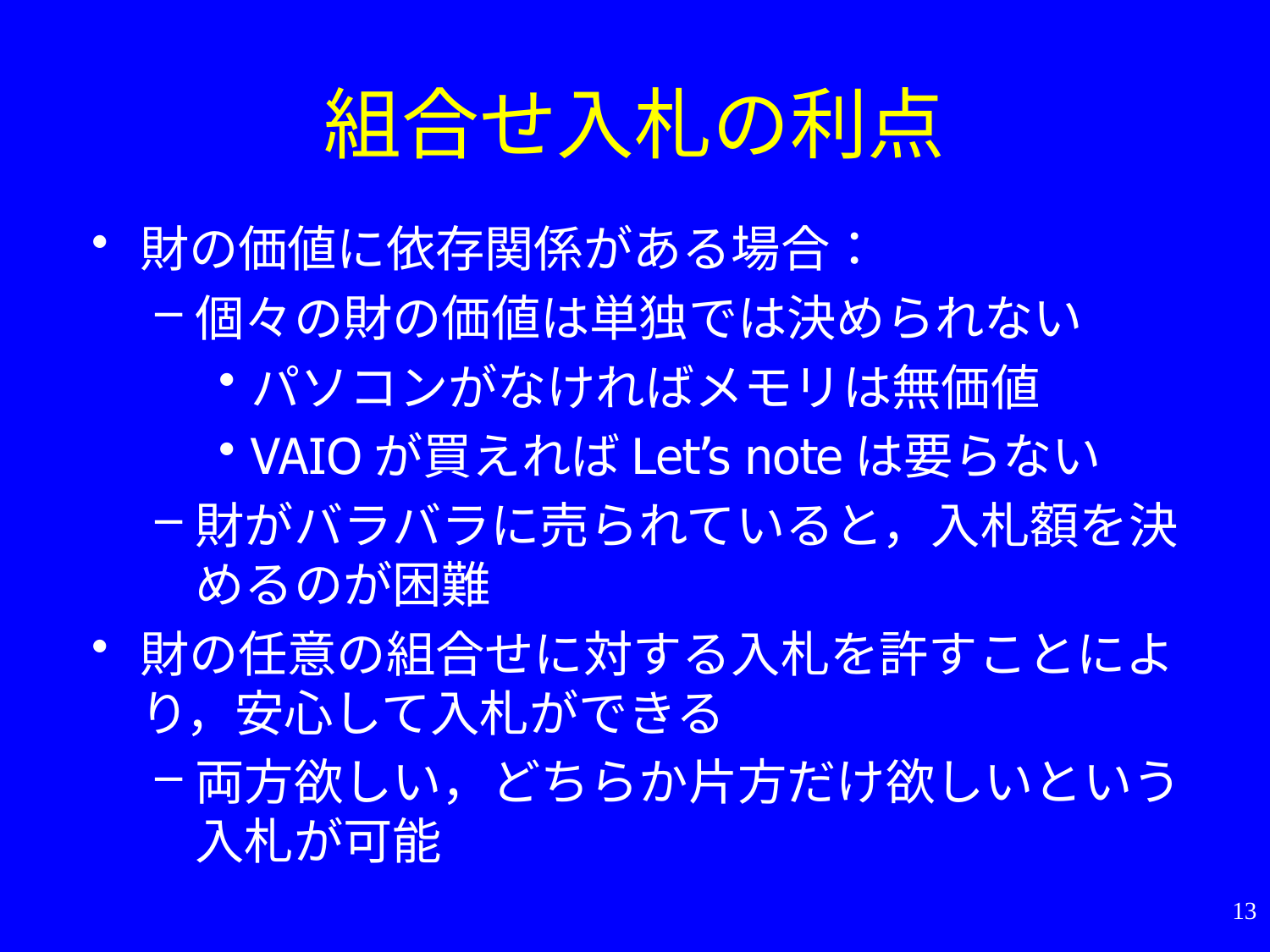

# 組合せ入札の利点
財の価値に依存関係がある場合：
個々の財の価値は単独では決められない
パソコンがなければメモリは無価値
VAIOが買えればLet’s noteは要らない
財がバラバラに売られていると，入札額を決めるのが困難
財の任意の組合せに対する入札を許すことにより，安心して入札ができる
両方欲しい，どちらか片方だけ欲しいという入札が可能
13